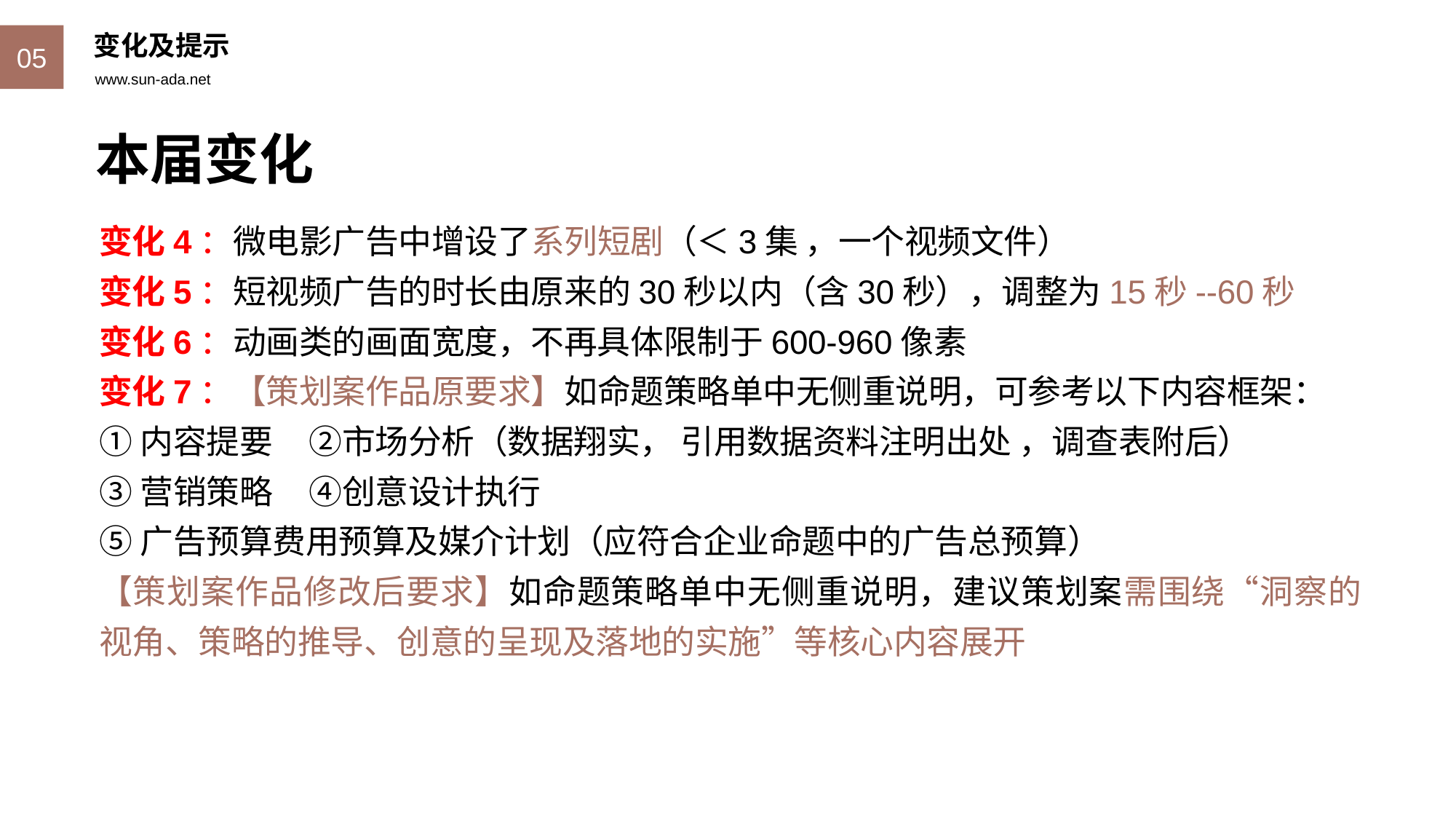

变化及提示
05
本届变化
变化4：微电影广告中增设了系列短剧（＜3集 ，一个视频文件）
变化5：短视频广告的时长由原来的30秒以内（含30秒），调整为15秒--60秒
变化6：动画类的画面宽度，不再具体限制于600-960像素
变化7：【策划案作品原要求】如命题策略单中无侧重说明，可参考以下内容框架：
①内容提要     ②市场分析（数据翔实， 引用数据资料注明出处 ，调查表附后）
③营销策略     ④创意设计执行
⑤广告预算费用预算及媒介计划（应符合企业命题中的广告总预算）
【策划案作品修改后要求】如命题策略单中无侧重说明，建议策划案需围绕“洞察的 视角、策略的推导、创意的呈现及落地的实施”等核心内容展开